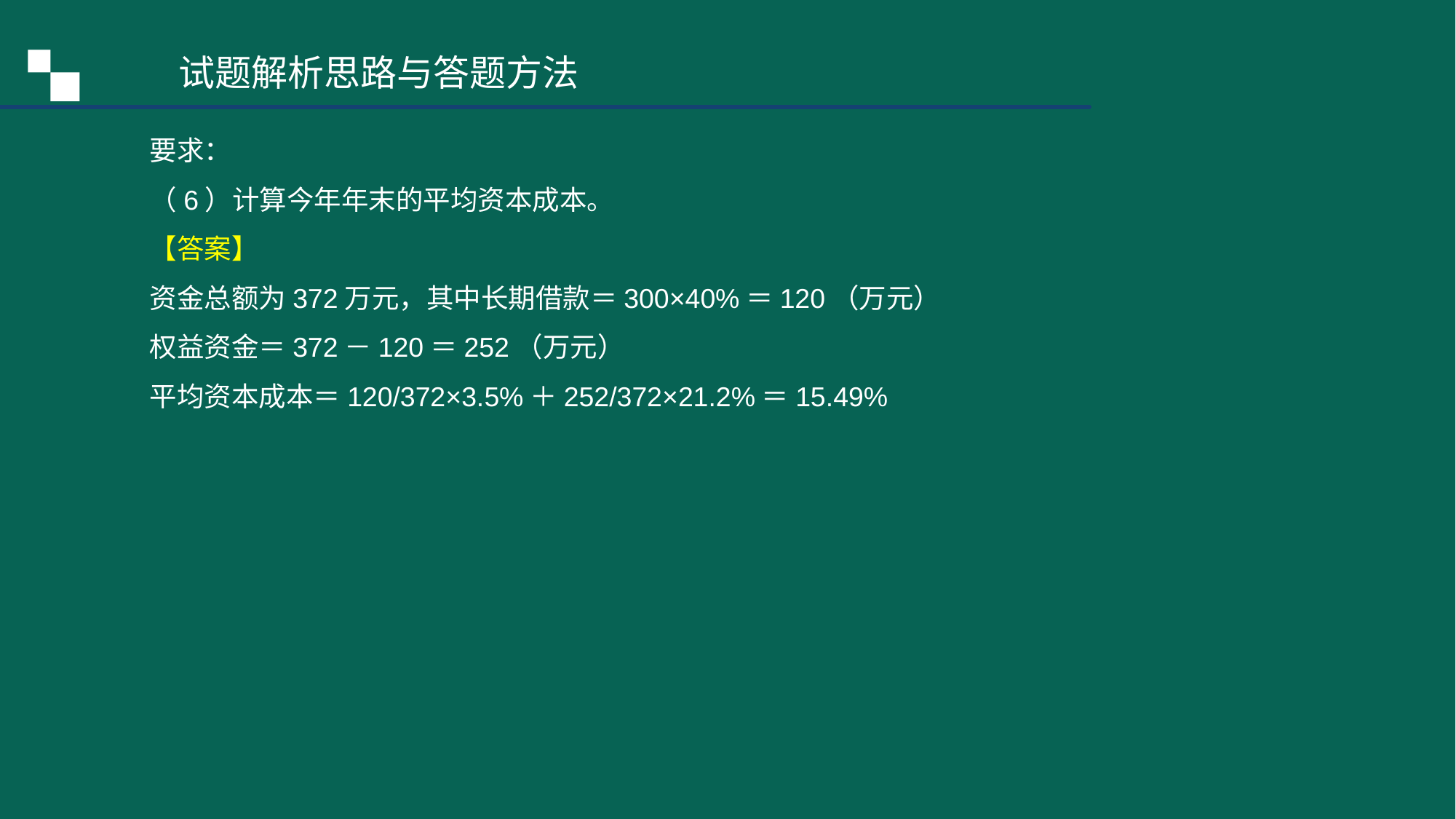

试题解析思路与答题方法
要求：
（6）计算今年年末的平均资本成本。
【答案】
资金总额为372万元，其中长期借款＝300×40%＝120（万元）
权益资金＝372－120＝252（万元）
平均资本成本＝120/372×3.5%＋252/372×21.2%＝15.49%